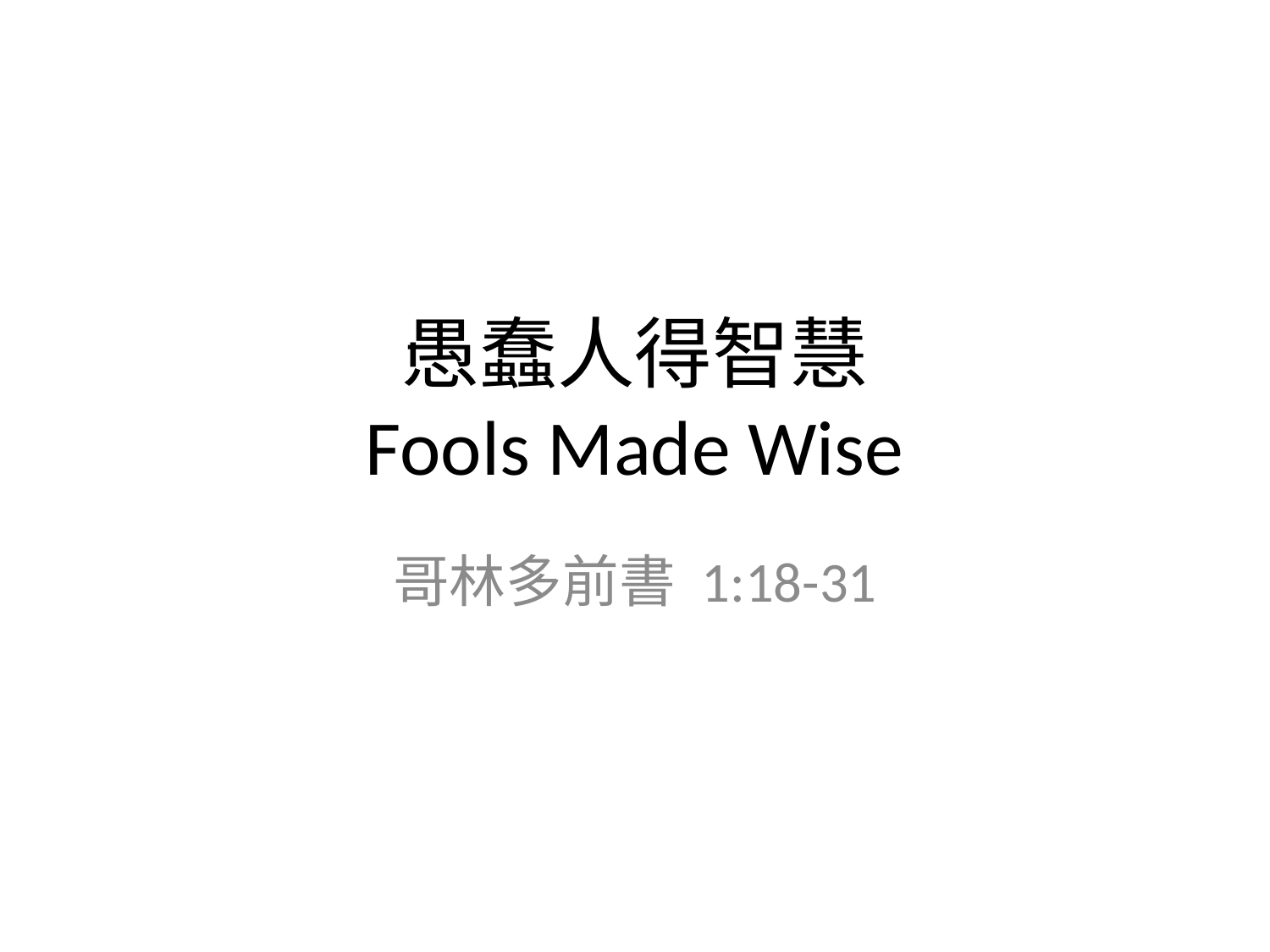

# 愚蠢人得智慧 Fools Made Wise
哥林多前書 1:18-31